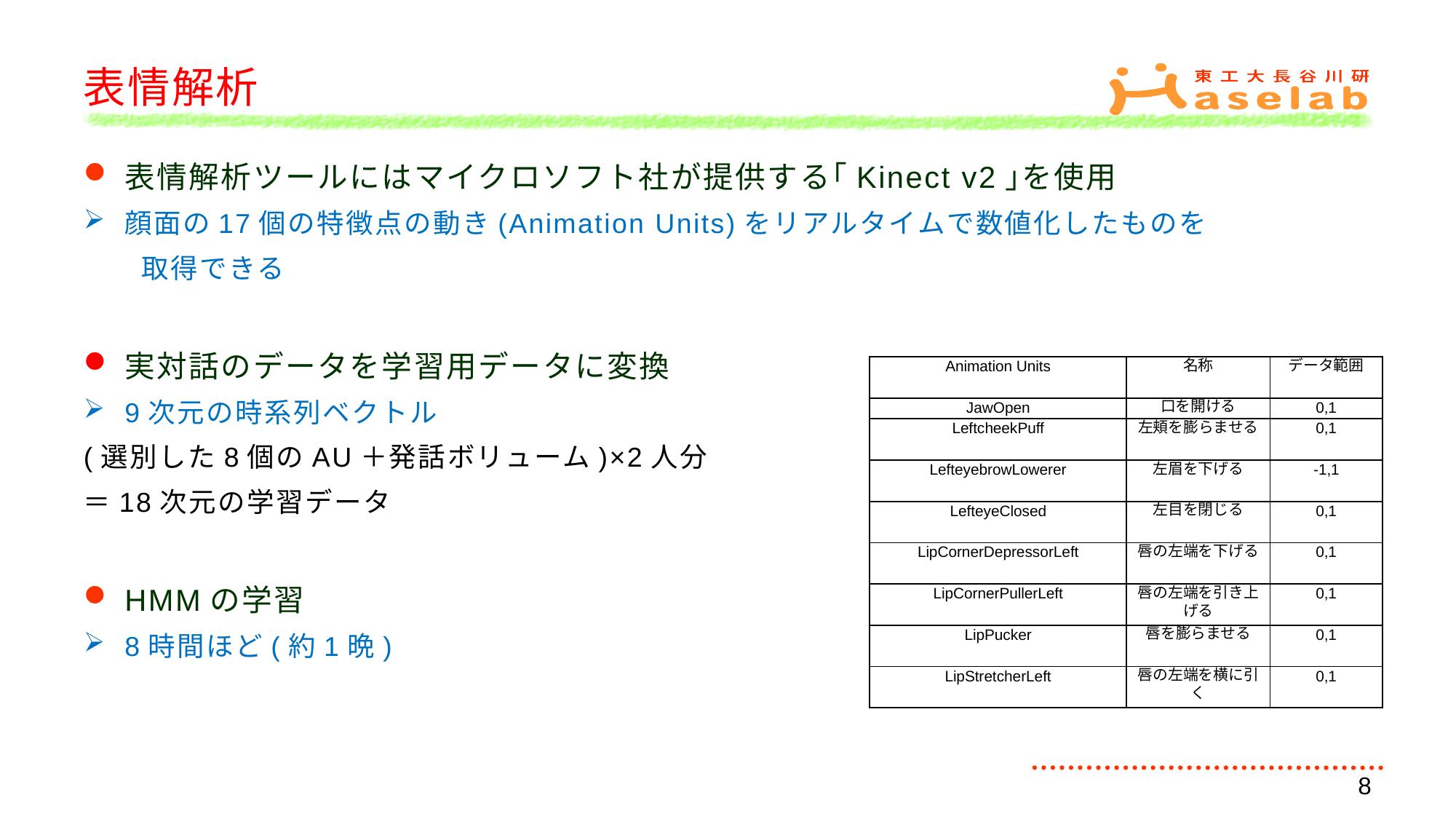

# 表情解析
表情解析ツールにはマイクロソフト社が提供する｢Kinect v2｣を使用
顔面の17個の特徴点の動き(Animation Units)をリアルタイムで数値化したものを
　　取得できる

実対話のデータを学習用データに変換
9次元の時系列ベクトル
(選別した8個のAU＋発話ボリューム)×2人分
＝18次元の学習データ

HMMの学習
8時間ほど(約1晩)

| Animation Units | 名称 | データ範囲 |
| --- | --- | --- |
| JawOpen | 口を開ける | 0,1 |
| LeftcheekPuff | 左頬を膨らませる | 0,1 |
| LefteyebrowLowerer | 左眉を下げる | -1,1 |
| LefteyeClosed | 左目を閉じる | 0,1 |
| LipCornerDepressorLeft | 唇の左端を下げる | 0,1 |
| LipCornerPullerLeft | 唇の左端を引き上げる | 0,1 |
| LipPucker | 唇を膨らませる | 0,1 |
| LipStretcherLeft | 唇の左端を横に引く | 0,1 |
8